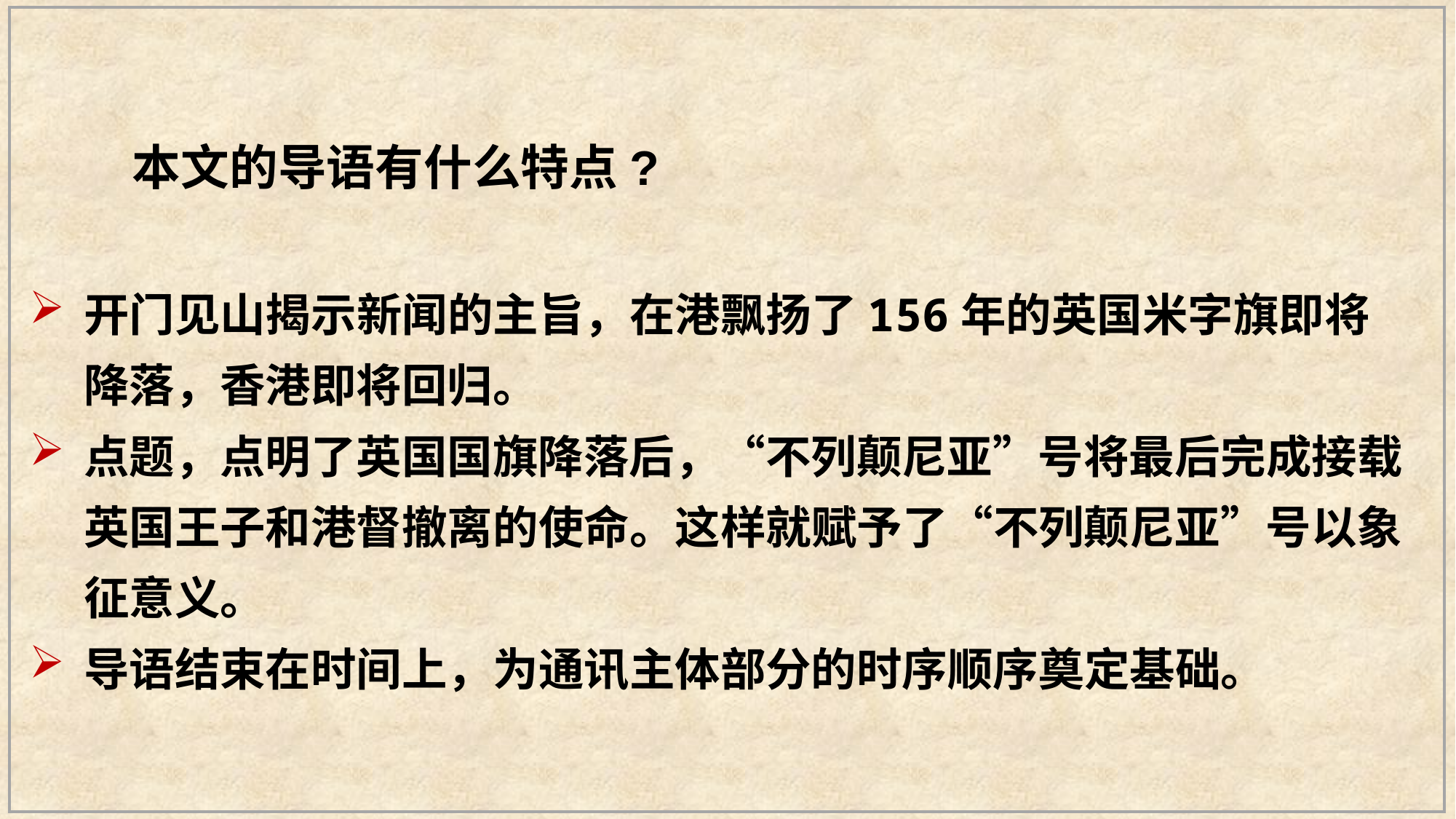

本文的导语有什么特点?
开门见山揭示新闻的主旨，在港飘扬了156年的英国米字旗即将降落，香港即将回归。
点题，点明了英国国旗降落后，“不列颠尼亚”号将最后完成接载英国王子和港督撤离的使命。这样就赋予了“不列颠尼亚”号以象征意义。
导语结束在时间上，为通讯主体部分的时序顺序奠定基础。